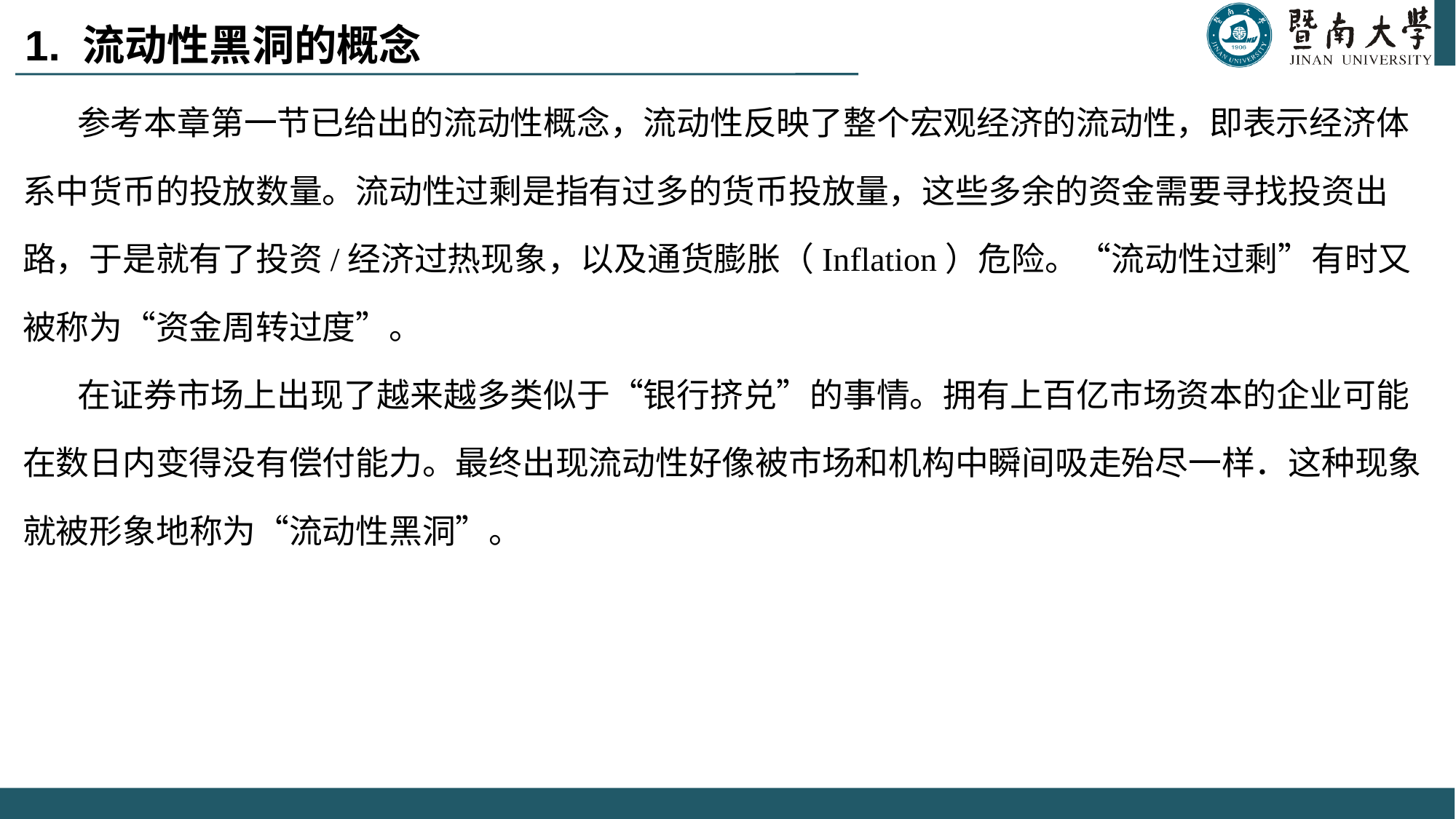

# 1. 流动性黑洞的概念

参考本章第一节已给出的流动性概念，流动性反映了整个宏观经济的流动性，即表示经济体系中货币的投放数量。流动性过剩是指有过多的货币投放量，这些多余的资金需要寻找投资出路，于是就有了投资/经济过热现象，以及通货膨胀（Inflation）危险。“流动性过剩”有时又被称为“资金周转过度”。
在证券市场上出现了越来越多类似于“银行挤兑”的事情。拥有上百亿市场资本的企业可能在数日内变得没有偿付能力。最终出现流动性好像被市场和机构中瞬间吸走殆尽一样．这种现象就被形象地称为“流动性黑洞”。